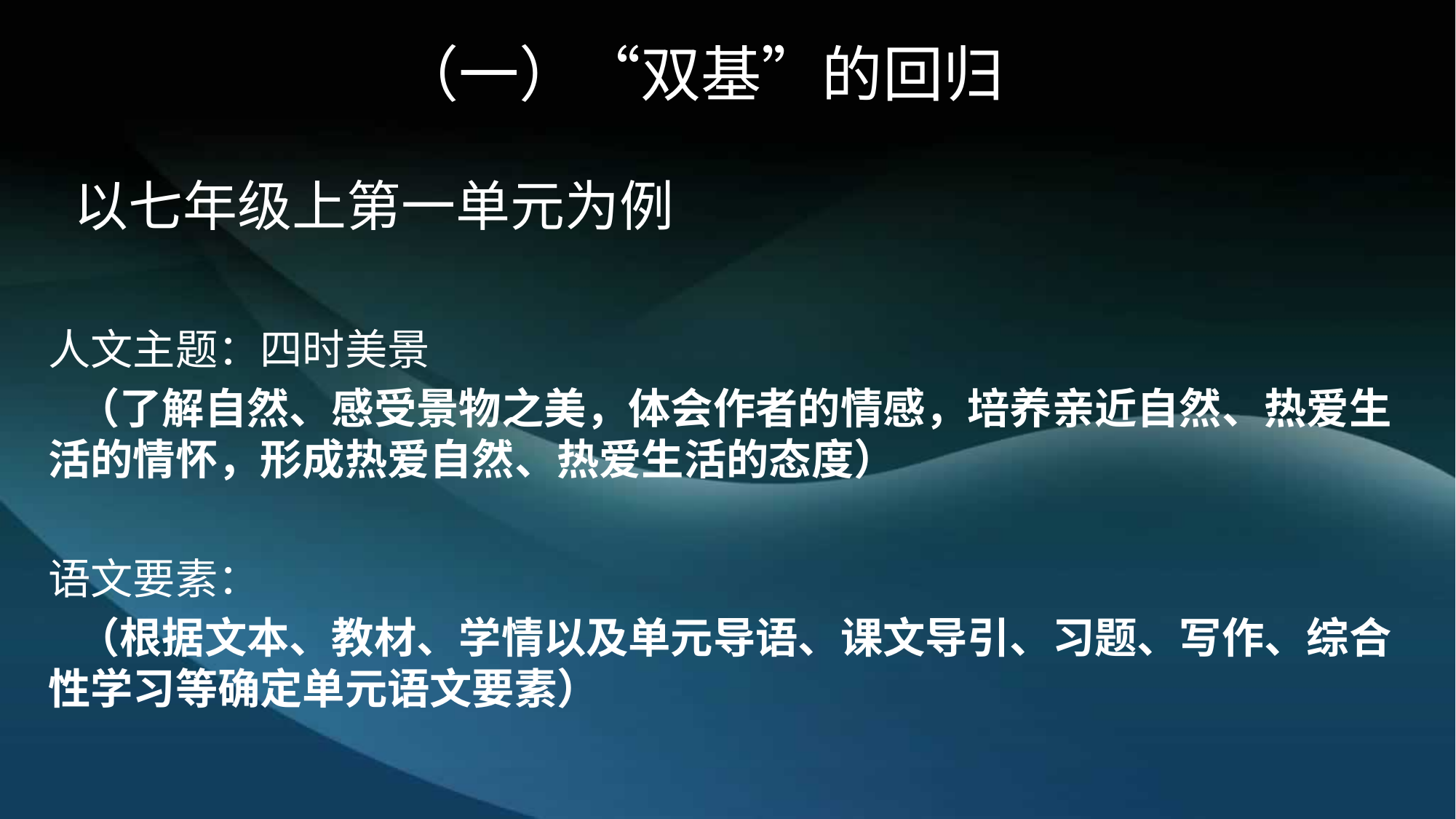

# （一）“双基”的回归
 以七年级上第一单元为例

人文主题：四时美景
  （了解自然、感受景物之美，体会作者的情感，培养亲近自然、热爱生活的情怀，形成热爱自然、热爱生活的态度）

语文要素：
  （根据文本、教材、学情以及单元导语、课文导引、习题、写作、综合性学习等确定单元语文要素）